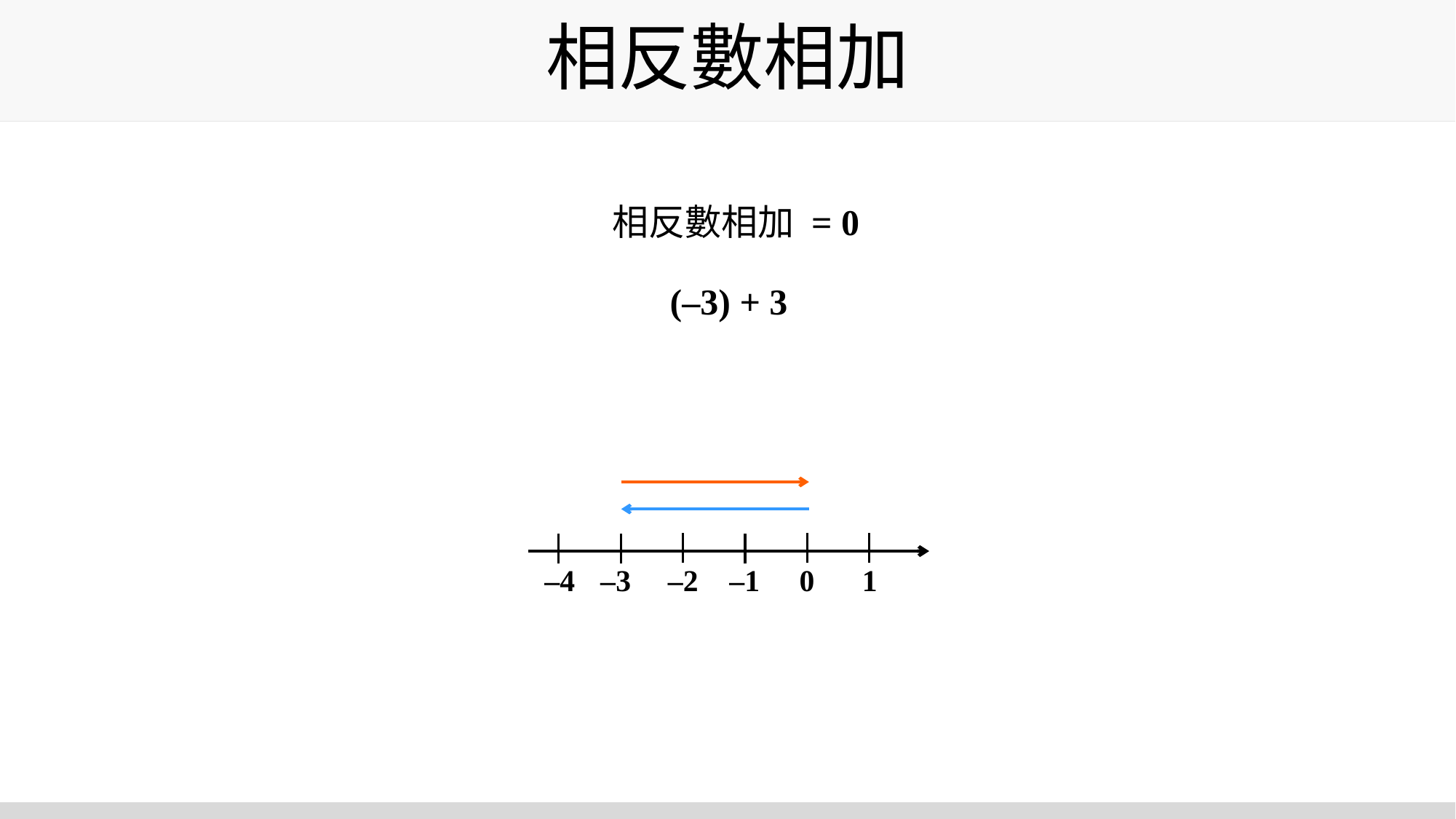

# 相反數相加
 相反數相加 = 0
(–3) + 3
0
1
–4
–2
–3
–1